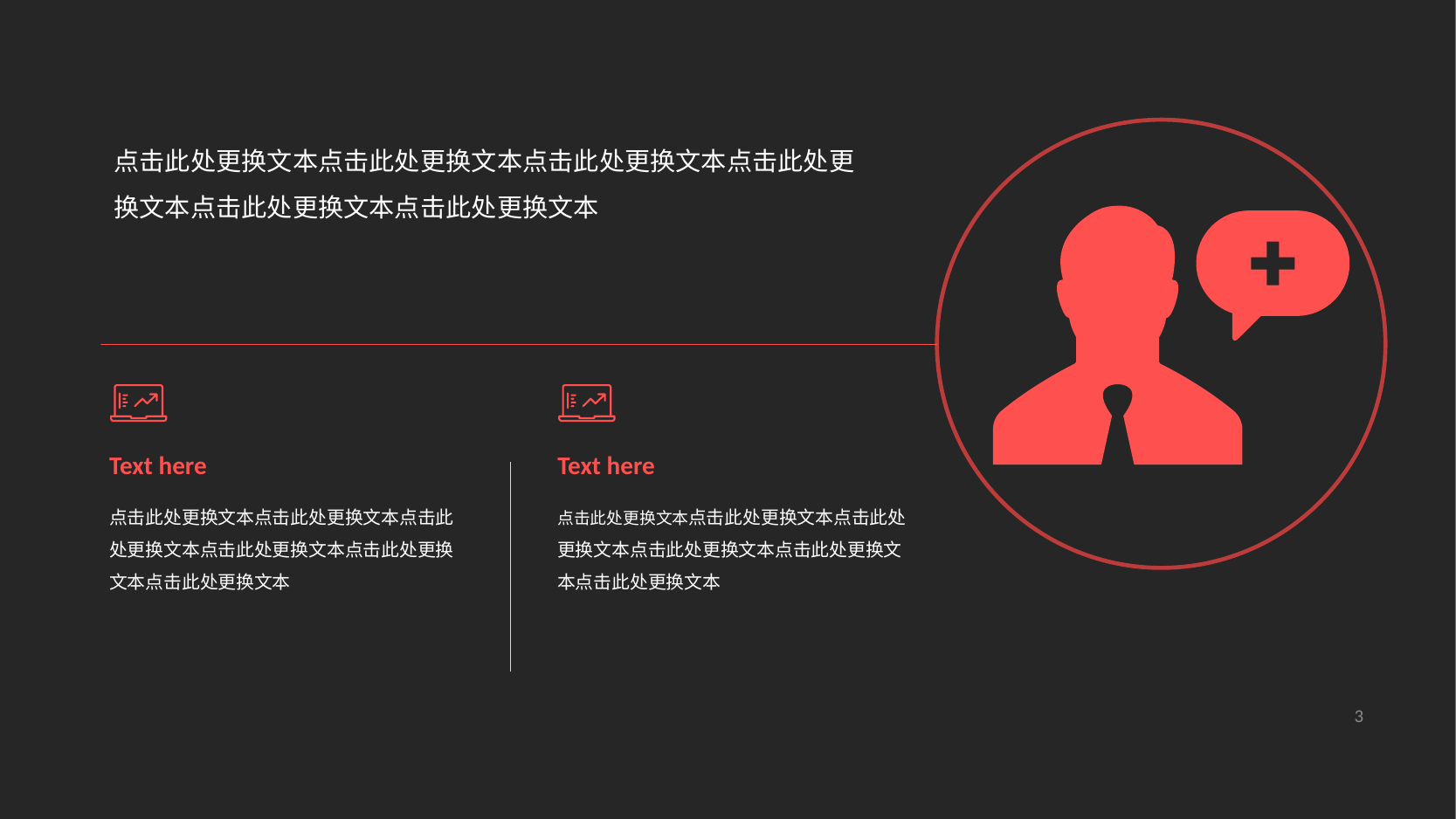

点击此处更换文本点击此处更换文本点击此处更换文本点击此处更换文本点击此处更换文本点击此处更换文本

Text here
点击此处更换文本点击此处更换文本点击此处更换文本点击此处更换文本点击此处更换文本点击此处更换文本

Text here
点击此处更换文本点击此处更换文本点击此处更换文本点击此处更换文本点击此处更换文本点击此处更换文本

3